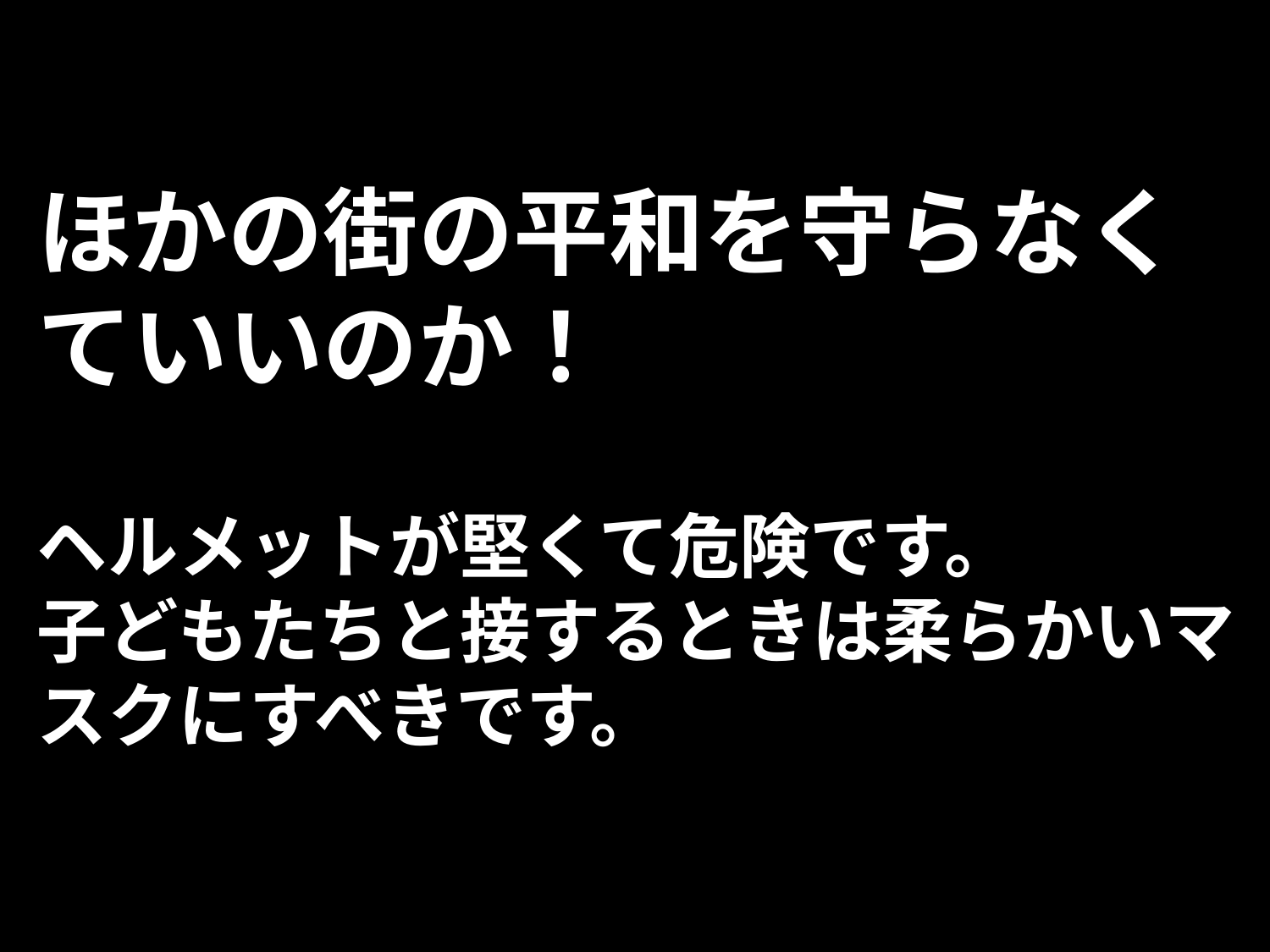

ほかの街の平和を守らなくていいのか！
ヘルメットが堅くて危険です。
子どもたちと接するときは柔らかいマスクにすべきです。